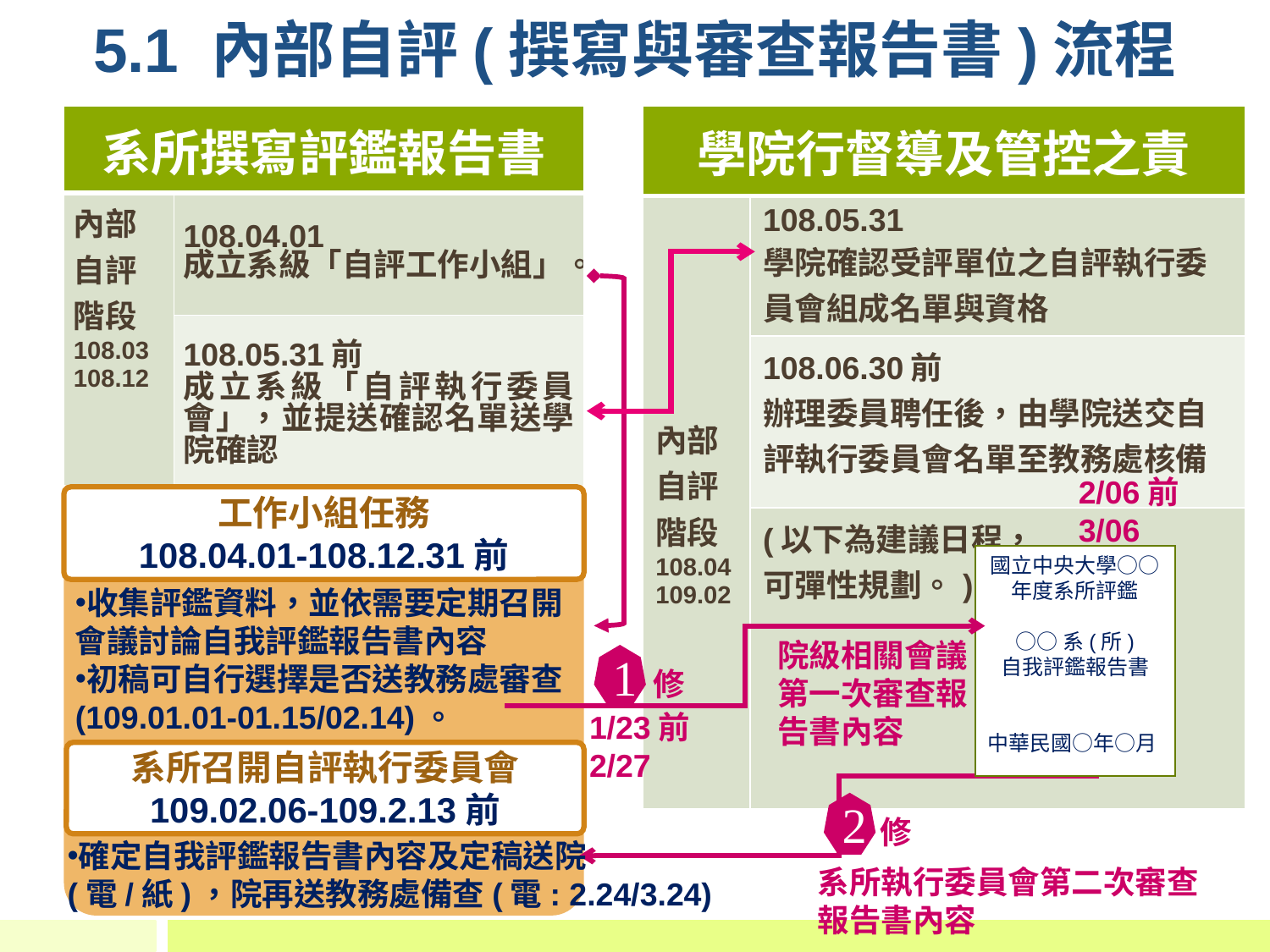

# 5.1 內部自評(撰寫與審查報告書)流程
| 系所撰寫評鑑報告書 |  |
| --- | --- |
| 內部 自評 階段 108.03 108.12 | 108.04.01 成立系級「自評工作小組」。 |
|  | 108.05.31前 成立系級「自評執行委員會」，並提送確認名單送學院確認 |
| 學院行督導及管控之責 |  |
| --- | --- |
| 內部 自評 階段 108.04 109.02 | 108.05.31 學院確認受評單位之自評執行委員會組成名單與資格 |
|  | 108.06.30前 辦理委員聘任後，由學院送交自評執行委員會名單至教務處核備 |
|  | (以下為建議日程， 可彈性規劃。) |

㊣

工作小組任務
108.04.01-108.12.31前

收集評鑑資料，並依需要定期召開會議討論自我評鑑報告書內容
初稿可自行選擇是否送教務處審查(109.01.01-01.15/02.14)。
2/06前
3/06
國立中央大學○○年度系所評鑑

○○系(所)
自我評鑑報告書

中華民國○年○月

院級相關會議第一次審查報告書內容
1
1/23前
2/27
修

系所召開自評執行委員會
109.02.06-109.2.13前

確定自我評鑑報告書內容及定稿送院
(電/紙)，院再送教務處備查(電: 2.24/3.24)
2
系所執行委員會第二次審查
報告書內容
修